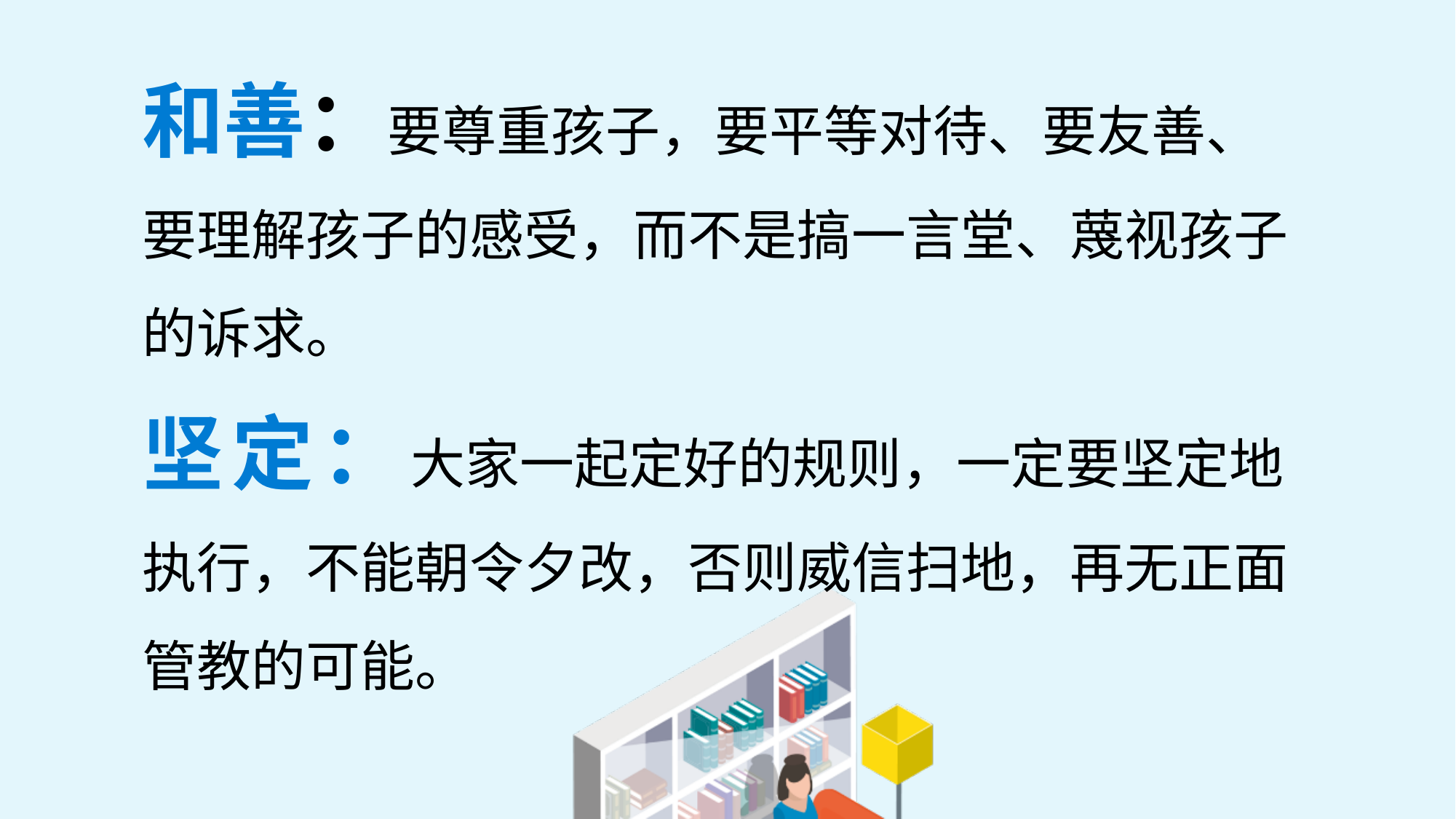

和善：要尊重孩子，要平等对待、要友善、要理解孩子的感受，而不是搞一言堂、蔑视孩子的诉求。

坚定：大家一起定好的规则，一定要坚定地执行，不能朝令夕改，否则威信扫地，再无正面管教的可能。